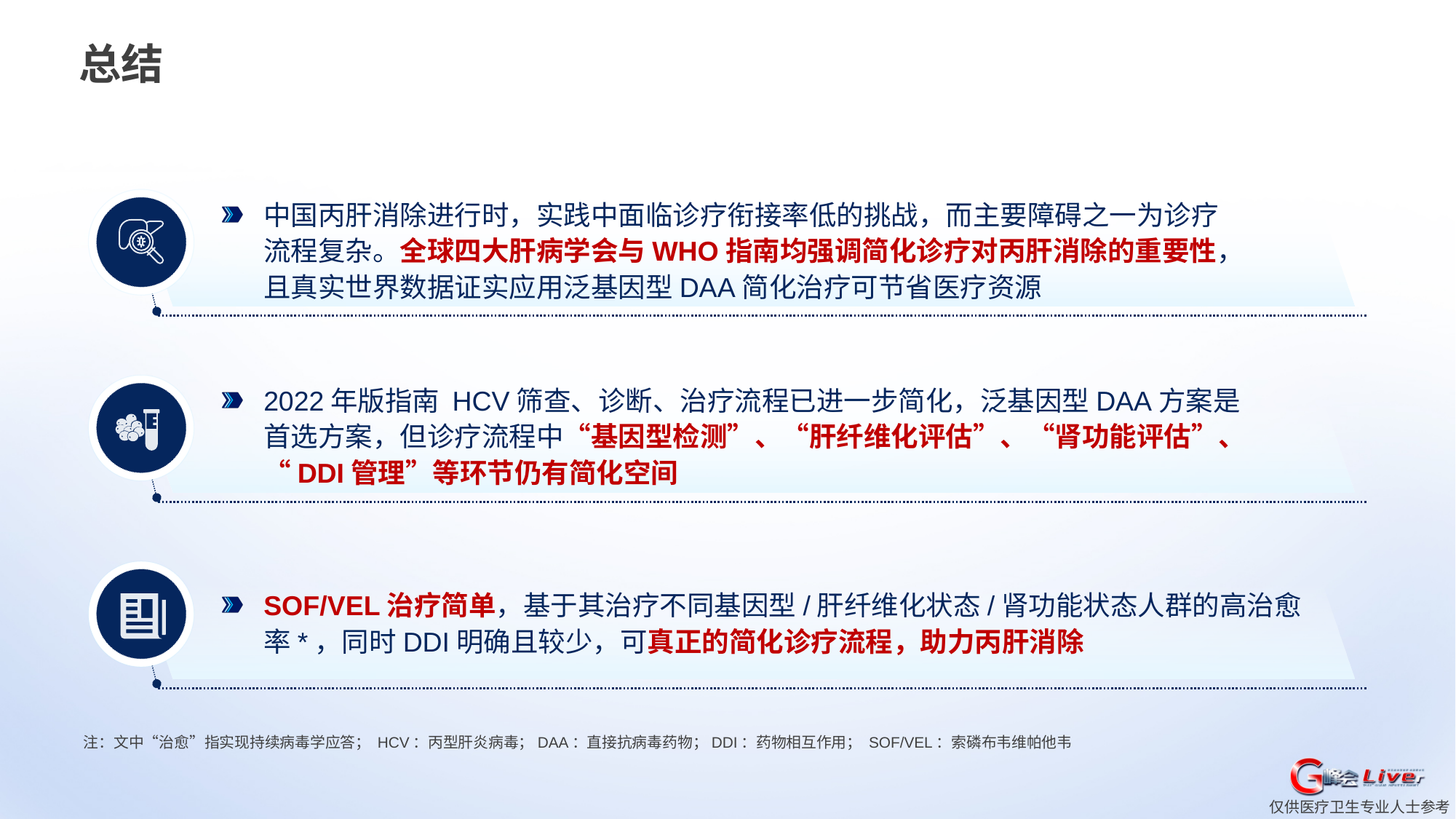

总结
中国丙肝消除进行时，实践中面临诊疗衔接率低的挑战，而主要障碍之一为诊疗流程复杂。全球四大肝病学会与WHO指南均强调简化诊疗对丙肝消除的重要性，且真实世界数据证实应用泛基因型DAA简化治疗可节省医疗资源

2022年版指南 HCV筛查、诊断、治疗流程已进一步简化，泛基因型DAA方案是首选方案，但诊疗流程中“基因型检测”、“肝纤维化评估”、“肾功能评估”、“DDI管理”等环节仍有简化空间

SOF/VEL治疗简单，基于其治疗不同基因型/肝纤维化状态/肾功能状态人群的高治愈率*，同时DDI明确且较少，可真正的简化诊疗流程，助力丙肝消除

注：文中“治愈”指实现持续病毒学应答； HCV：丙型肝炎病毒；DAA：直接抗病毒药物；DDI：药物相互作用； SOF/VEL：索磷布韦维帕他韦